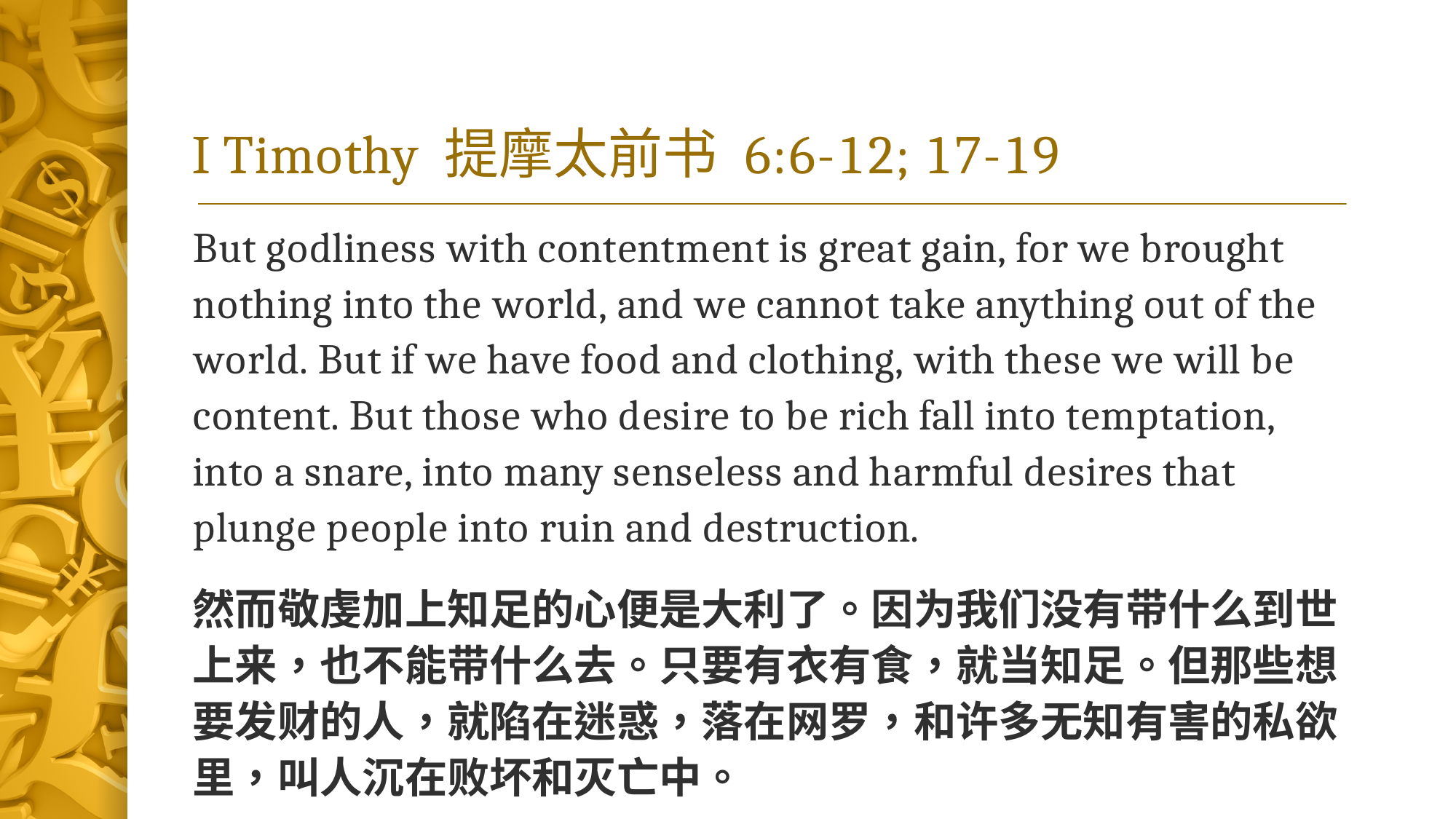

# I Timothy 提摩太前书 6:6-12; 17-19
But godliness with contentment is great gain, for we brought nothing into the world, and we cannot take anything out of the world. But if we have food and clothing, with these we will be content. But those who desire to be rich fall into temptation, into a snare, into many senseless and harmful desires that plunge people into ruin and destruction.
然而敬虔加上知足的心便是大利了。因为我们没有带什么到世上来，也不能带什么去。只要有衣有食，就当知足。但那些想要发财的人，就陷在迷惑，落在网罗，和许多无知有害的私欲里，叫人沉在败坏和灭亡中。